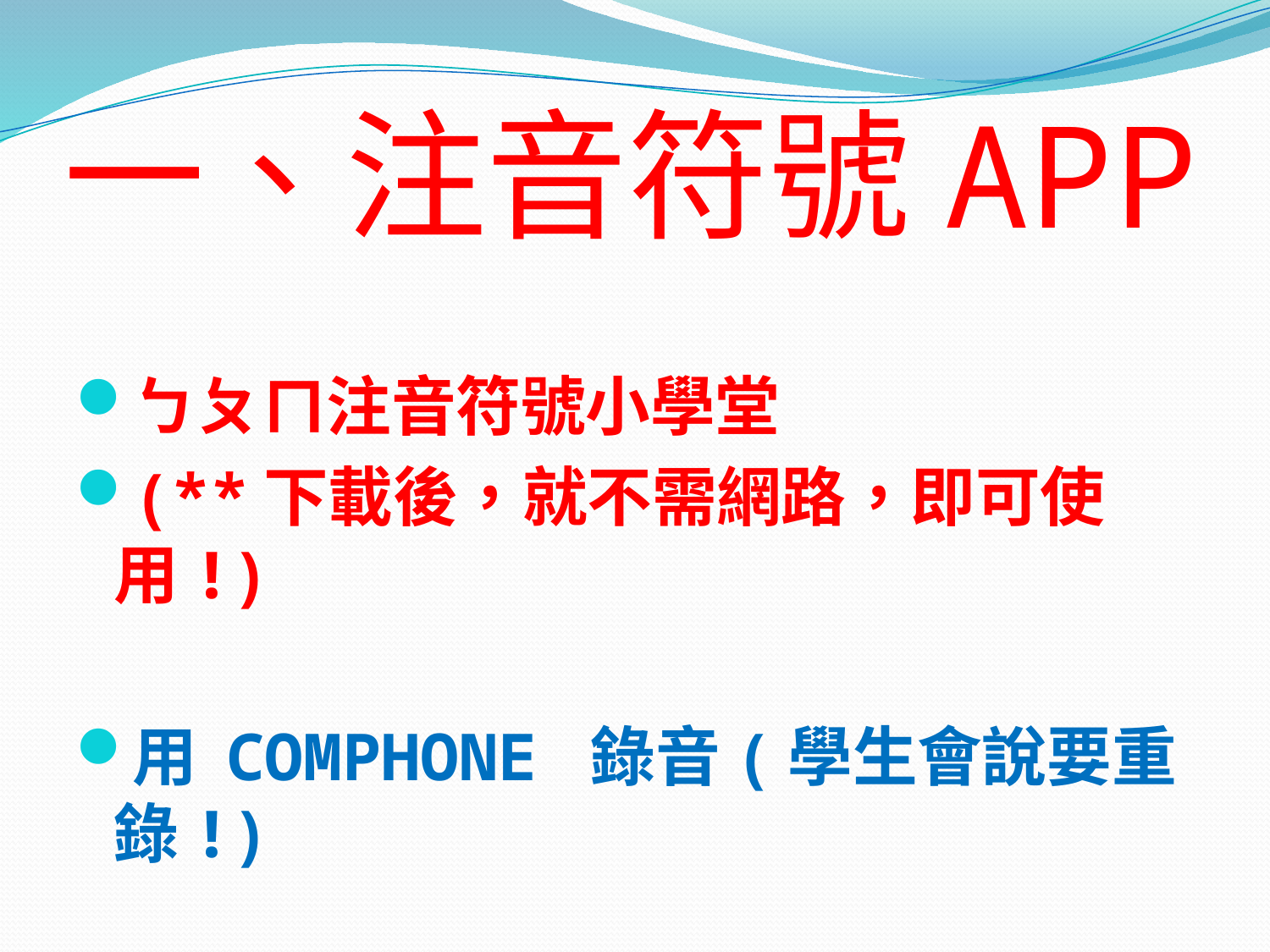

# 一、注音符號APP

ㄅㄆㄇ注音符號小學堂
(**下載後，就不需網路，即可使用!)

用 COMPHONE 錄音(學生會說要重錄!)